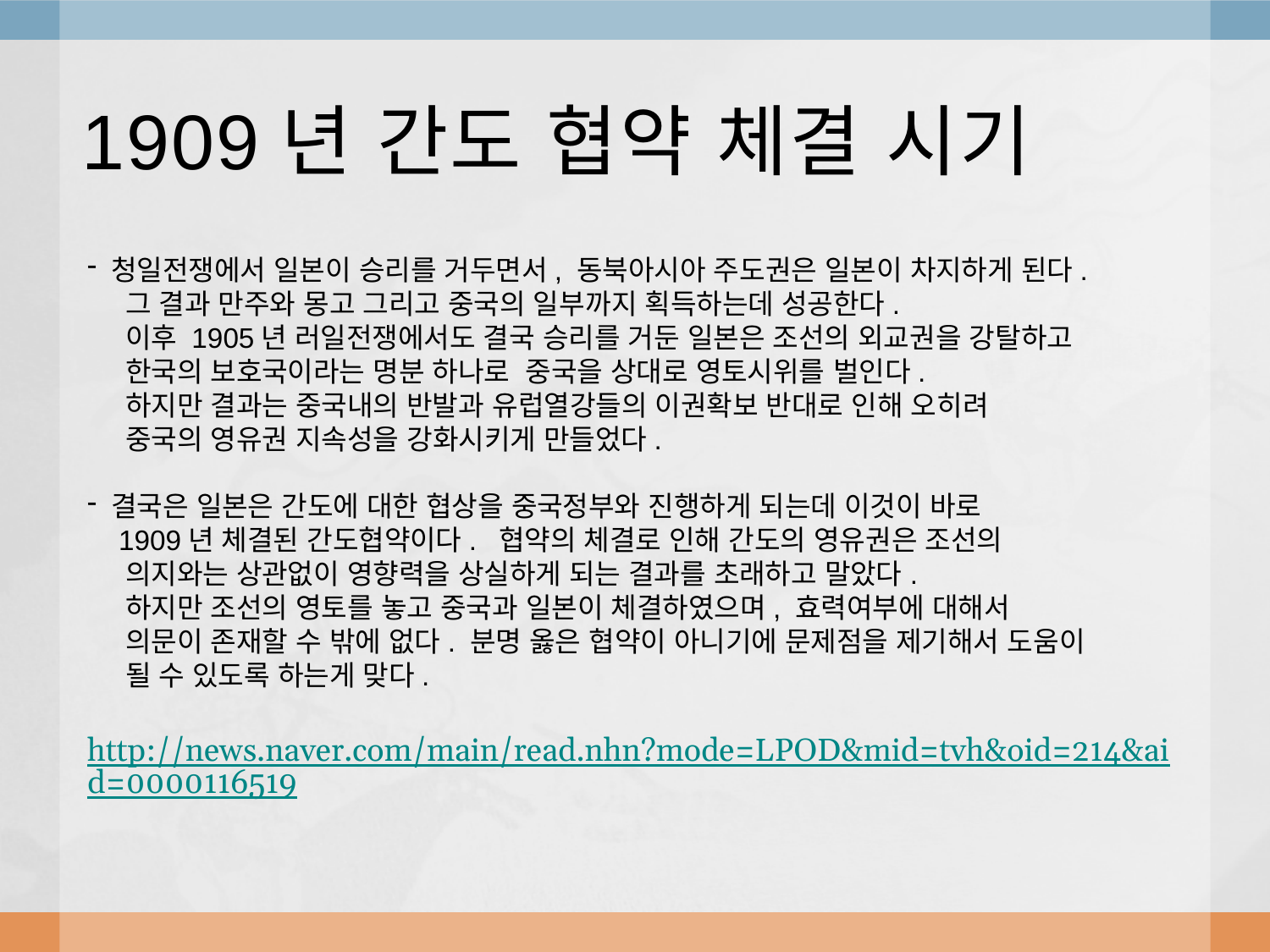

# 1909년 간도 협약 체결 시기
 청일전쟁에서 일본이 승리를 거두면서, 동북아시아 주도권은 일본이 차지하게 된다.
    그 결과 만주와 몽고 그리고 중국의 일부까지 획득하는데 성공한다.
    이후 1905년 러일전쟁에서도 결국 승리를 거둔 일본은 조선의 외교권을 강탈하고
    한국의 보호국이라는 명분 하나로  중국을 상대로 영토시위를 벌인다.
    하지만 결과는 중국내의 반발과 유럽열강들의 이권확보 반대로 인해 오히려
    중국의 영유권 지속성을 강화시키게 만들었다.

 결국은 일본은 간도에 대한 협상을 중국정부와 진행하게 되는데 이것이 바로
    1909년 체결된 간도협약이다.  협약의 체결로 인해 간도의 영유권은 조선의
    의지와는 상관없이 영향력을 상실하게 되는 결과를 초래하고 말았다.
    하지만 조선의 영토를 놓고 중국과 일본이 체결하였으며, 효력여부에 대해서
    의문이 존재할 수 밖에 없다. 분명 옳은 협약이 아니기에 문제점을 제기해서 도움이
    될 수 있도록 하는게 맞다.

http://news.naver.com/main/read.nhn?mode=LPOD&mid=tvh&oid=214&aid=0000116519